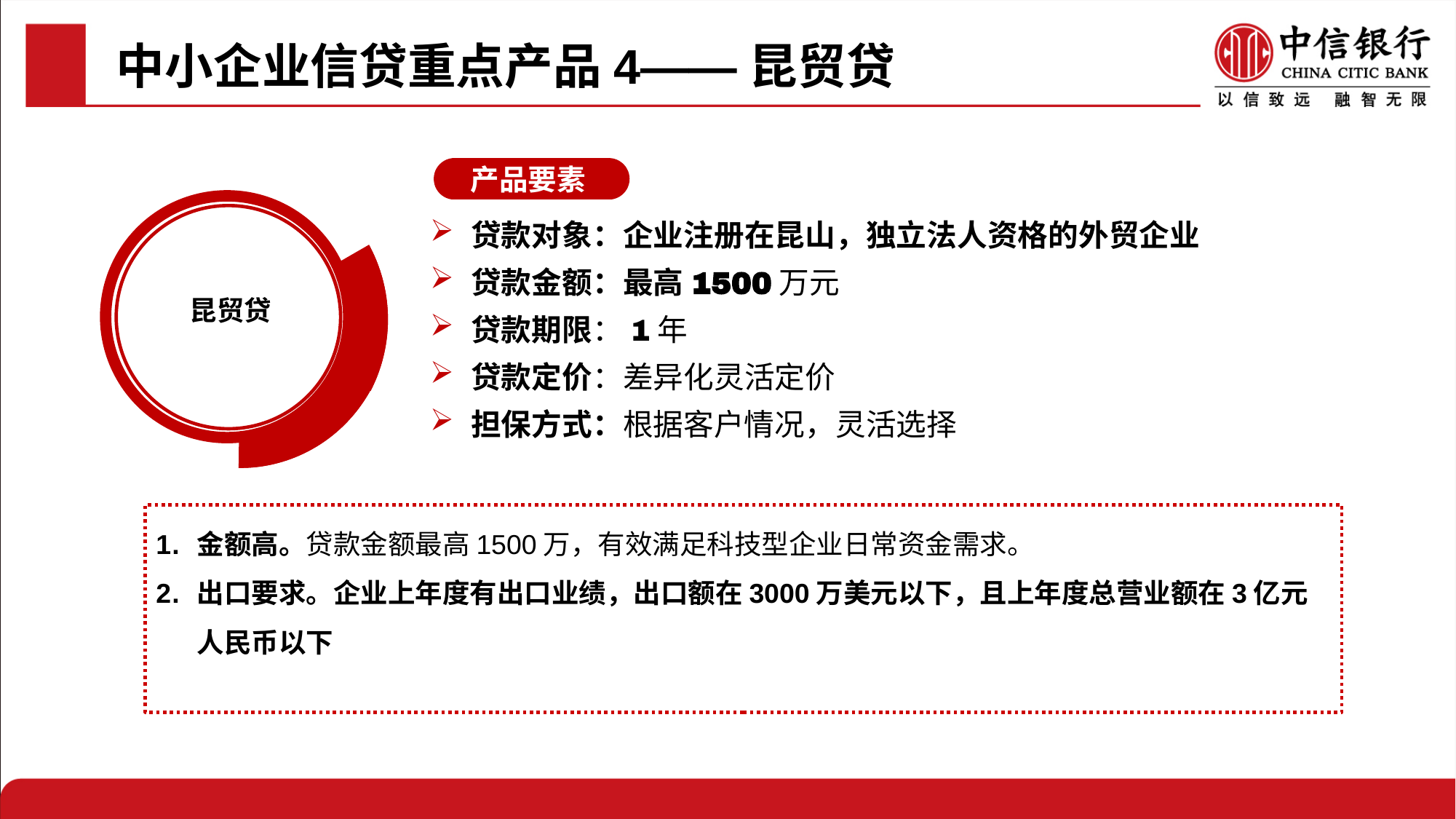

中小企业信贷重点产品4——昆贸贷
完善战略客户经营管理体系
产品定义：

产品要素
加强小企业客户专营

昆贸贷

贷款对象：企业注册在昆山，独立法人资格的外贸企业
贷款金额：最高1500万元
贷款期限：1年
贷款定价：差异化灵活定价
担保方式：根据客户情况，灵活选择
金额高。贷款金额最高1500万，有效满足科技型企业日常资金需求。
出口要求。企业上年度有出口业绩，出口额在3000万美元以下，且上年度总营业额在3亿元人民币以下

16